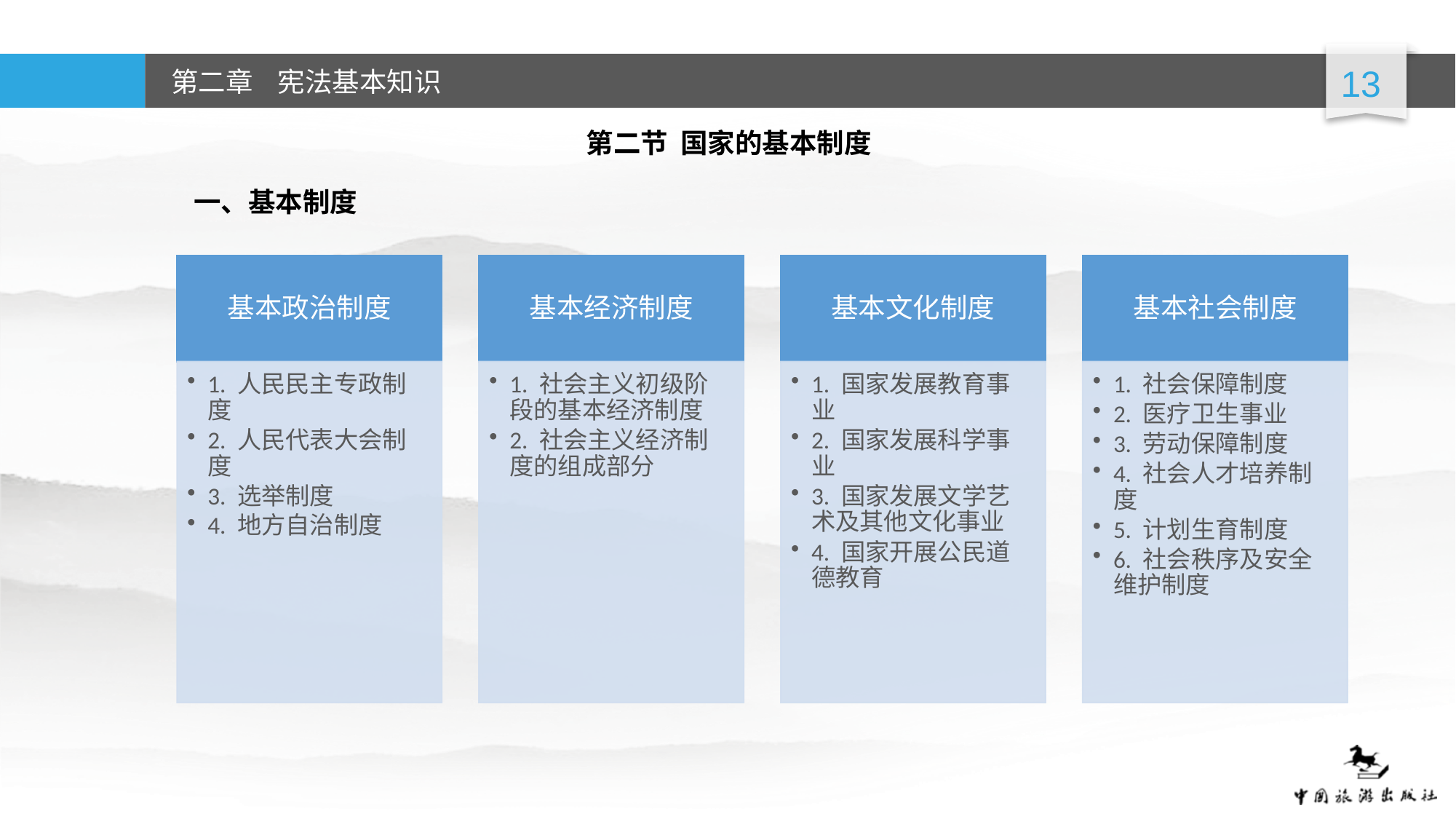

第二节  国家的基本制度
一、基本制度
基本政治制度
1. 人民民主专政制度
2. 人民代表大会制度
3. 选举制度
4. 地方自治制度
基本经济制度
1. 社会主义初级阶段的基本经济制度
2. 社会主义经济制度的组成部分
基本文化制度
1. 国家发展教育事业
2. 国家发展科学事业
3. 国家发展文学艺术及其他文化事业
4. 国家开展公民道德教育
基本社会制度
1. 社会保障制度
2. 医疗卫生事业
3. 劳动保障制度
4. 社会人才培养制度
5. 计划生育制度
6. 社会秩序及安全维护制度